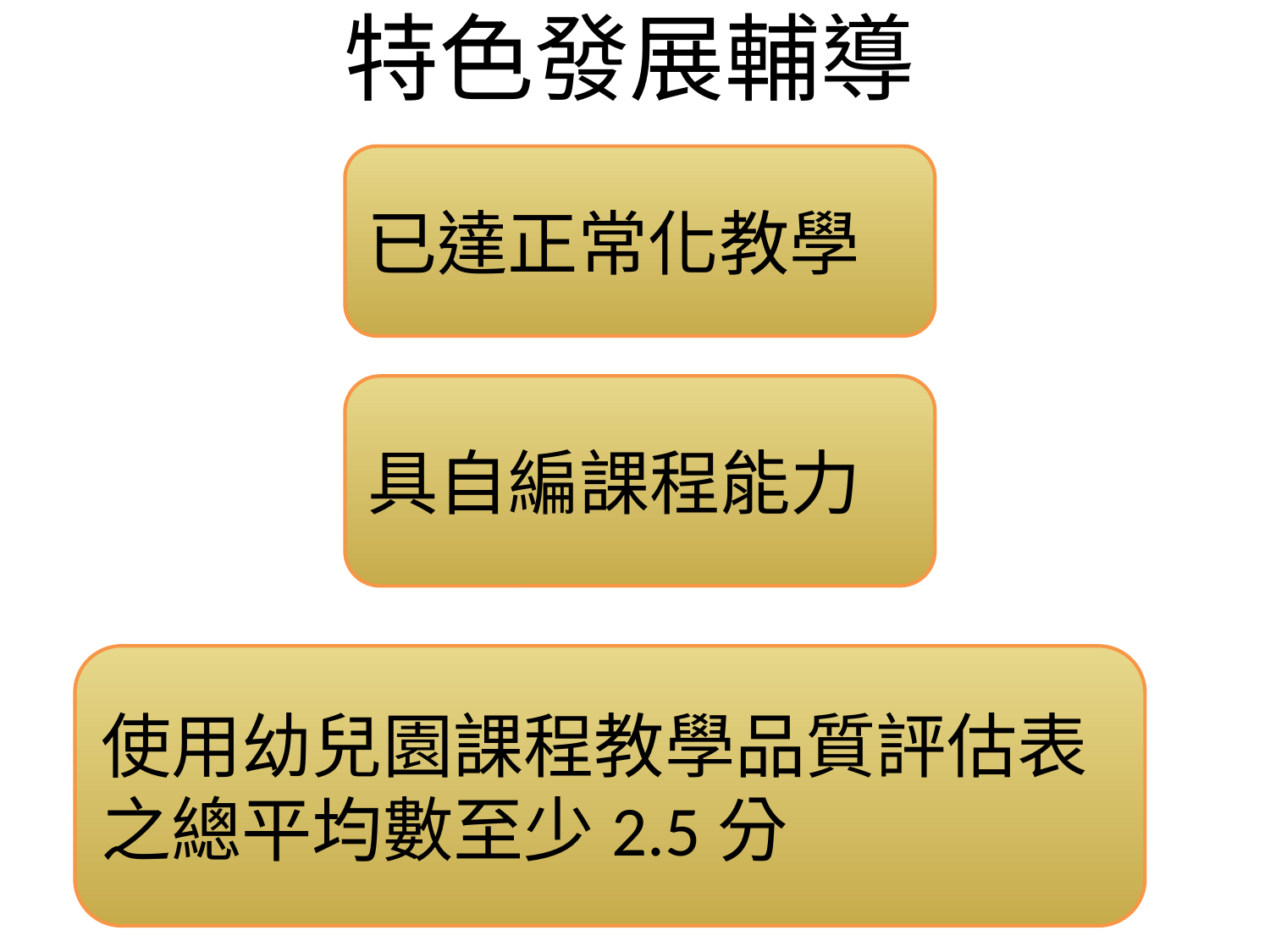

# 特色發展輔導
已達正常化教學
具自編課程能力
使用幼兒園課程教學品質評估表之總平均數至少2.5分